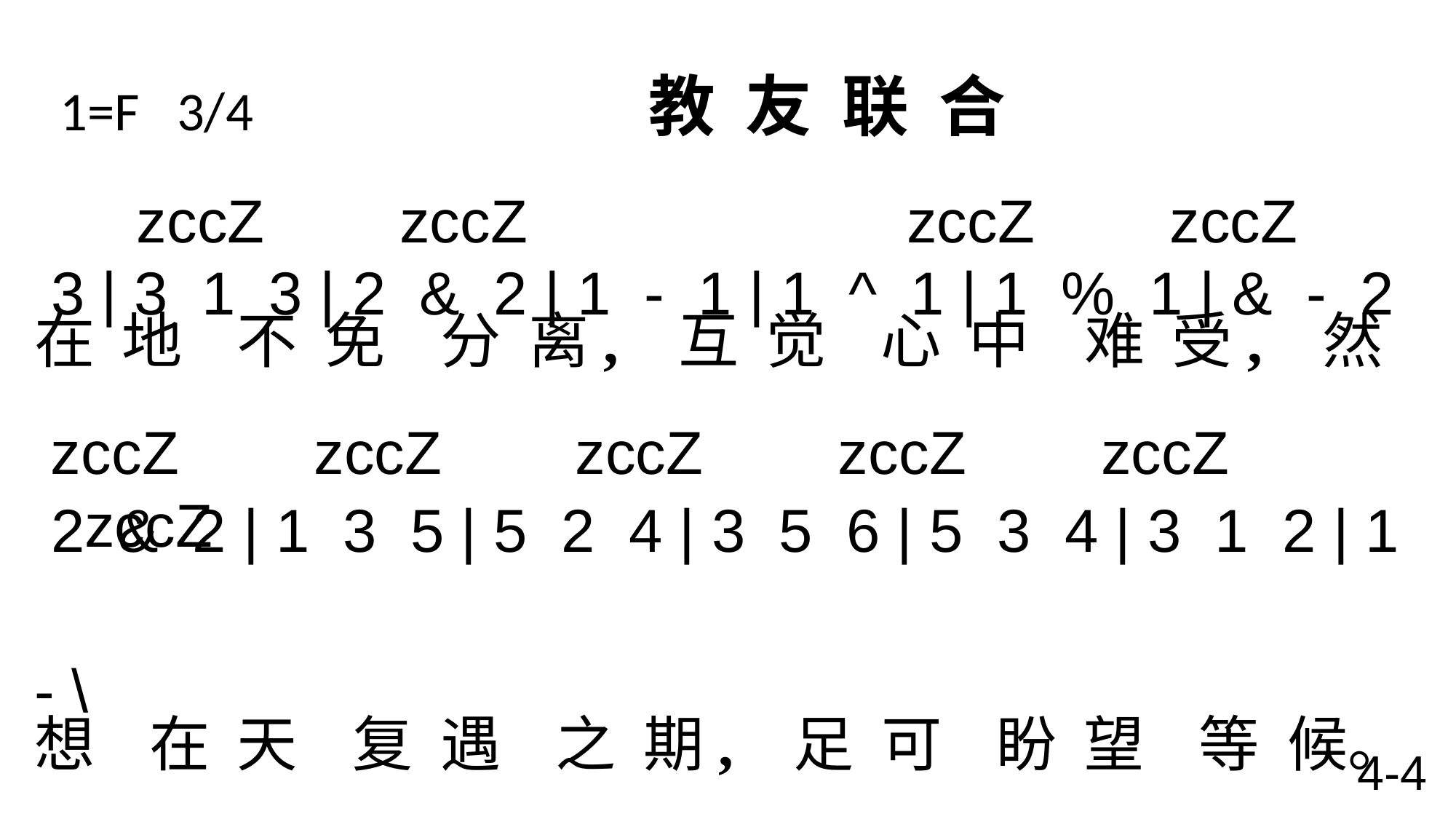

1=F   3/4                                 教  友  联  合
zccZ        zccZ                       zccZ        zccZ
 3 | 3  1  3 | 2  &  2 | 1  -  1 | 1  ^  1 | 1  %  1 | &  -  2
在  地    不  免    分  离,   互  觉    心  中    难  受,   然
 2  &  2 | 1  3  5 | 5  2  4 | 3  5  6 | 5  3  4 | 3  1  2 | 1 - \
想    在  天    复  遇    之  期,   足  可    盼  望    等  候。
zccZ        zccZ         zccZ        zccZ        zccZ        zccZ
4-4